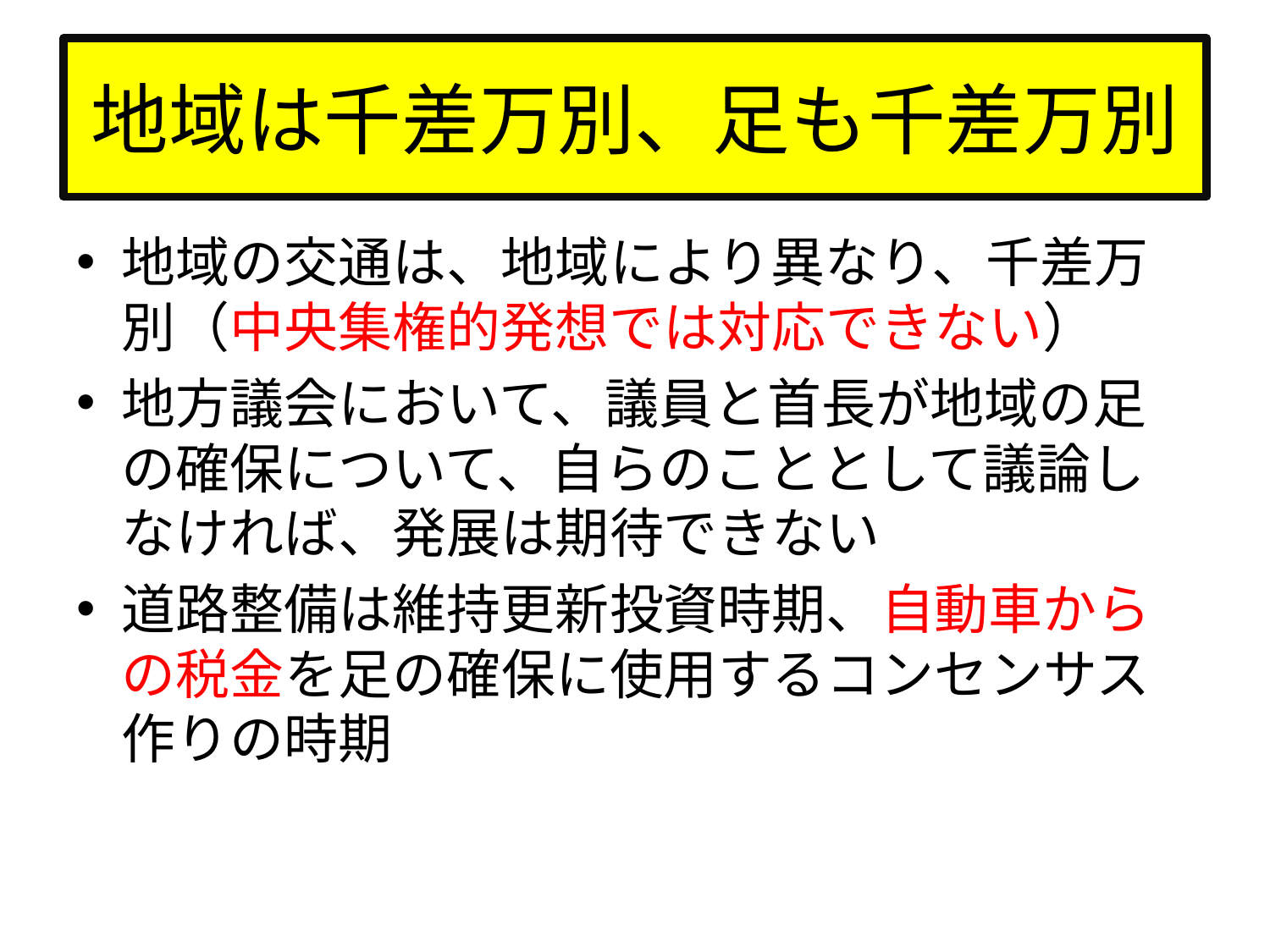

# 地域は千差万別、足も千差万別
地域の交通は、地域により異なり、千差万別（中央集権的発想では対応できない）
地方議会において、議員と首長が地域の足の確保について、自らのこととして議論しなければ、発展は期待できない
道路整備は維持更新投資時期、自動車からの税金を足の確保に使用するコンセンサス作りの時期